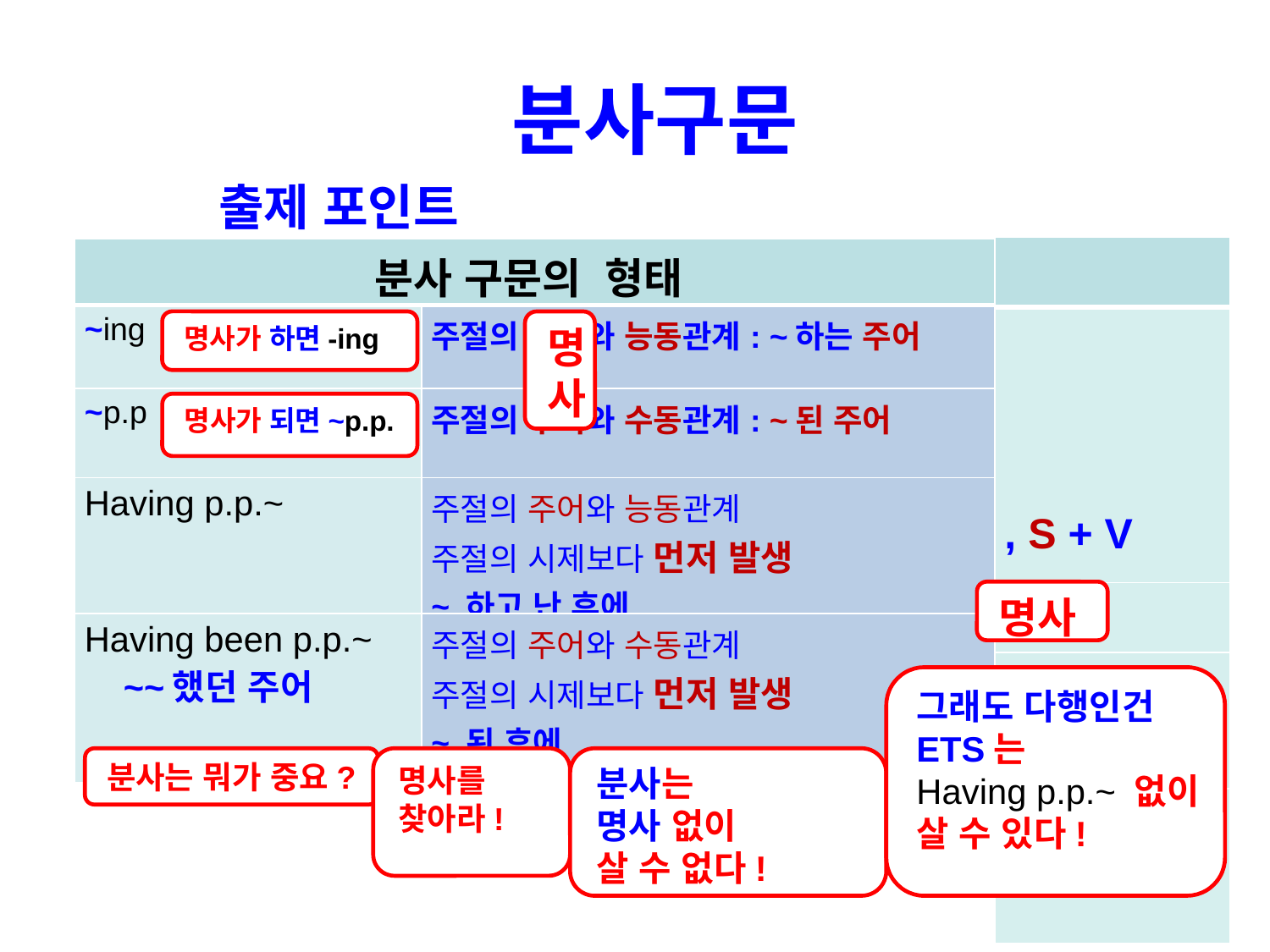

# 분사구문
출제 포인트
|  |
| --- |
| , S + V |
|  |
|  |
|  |
| 분사 구문의 형태 |  |
| --- | --- |
| ~ing | 주절의 주어와 능동관계: ~하는 주어 |
| ~p.p | 주절의 주어와 수동관계: ~된 주어 |
| Having p.p.~ | 주절의 주어와 능동관계 주절의 시제보다 먼저 발생 ~ 하고 난 후에 |
| Having been p.p.~ ~~했던 주어 | 주절의 주어와 수동관계 주절의 시제보다 먼저 발생 ~ 된 후에 |
명사가 하면-ing

명
사

명사가 되면~p.p.

명사

그래도 다행인건
ETS는
Having p.p.~ 없이
살 수 있다!

명사를 찾아라!

분사는
명사 없이
살 수 없다!

분사는 뭐가 중요?